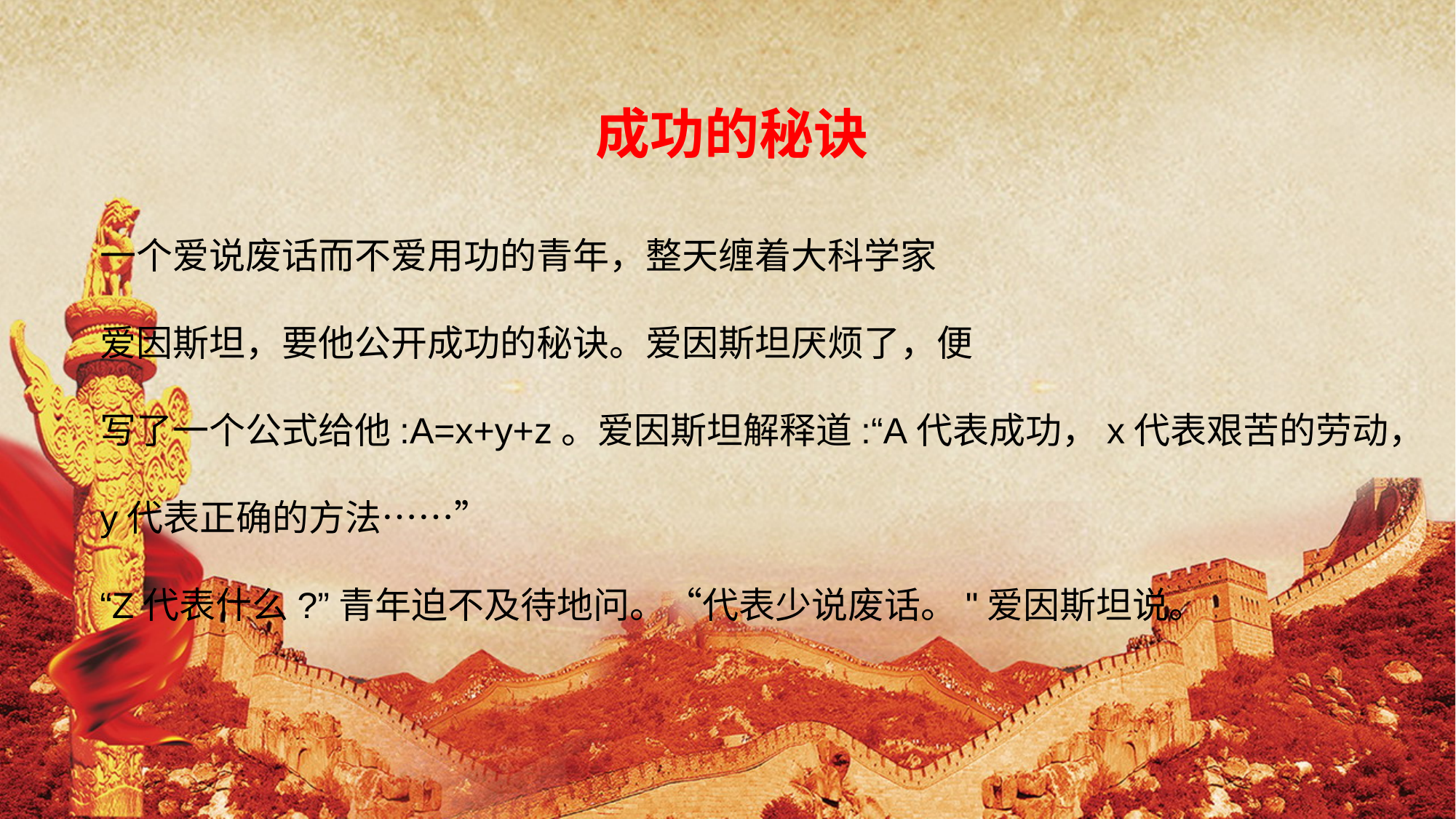

成功的秘诀
一个爱说废话而不爱用功的青年，整天缠着大科学家
爱因斯坦，要他公开成功的秘诀。爱因斯坦厌烦了，便
写了一个公式给他:A=x+y+z。爱因斯坦解释道:“A代表成功，x代表艰苦的劳动，y代表正确的方法……”
“Z代表什么?”青年迫不及待地问。“代表少说废话。"爱因斯坦说。